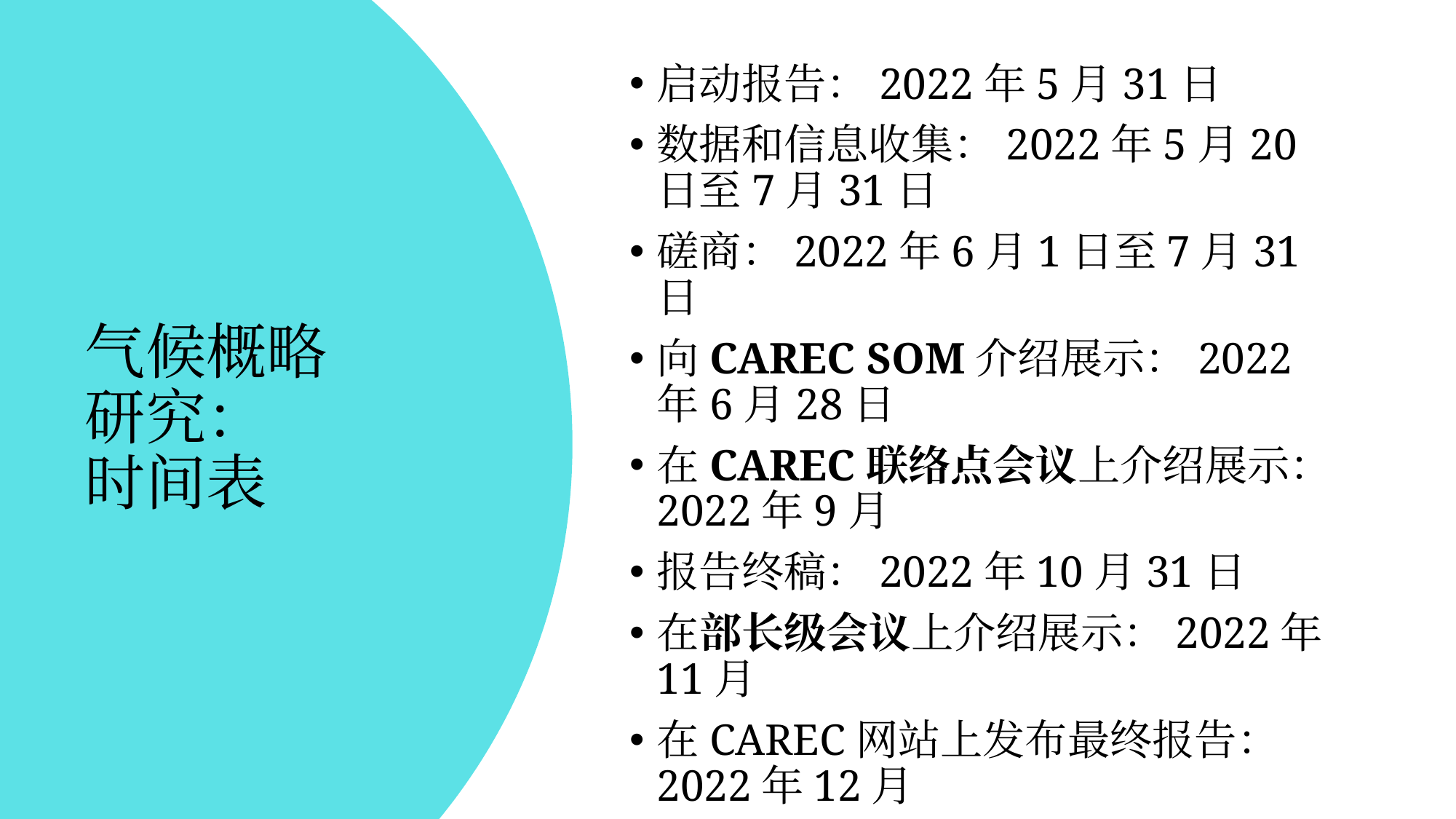

启动报告：2022年5月31日
数据和信息收集：2022年5月20日至7月31日
磋商：2022年6月1日至7月31日
向CAREC SOM介绍展示：2022年6月28日
在CAREC联络点会议上介绍展示：2022年9月
报告终稿：2022年10月31日
在部长级会议上介绍展示：2022年11月
在CAREC网站上发布最终报告：2022年12月

# 气候概略研究： 时间表